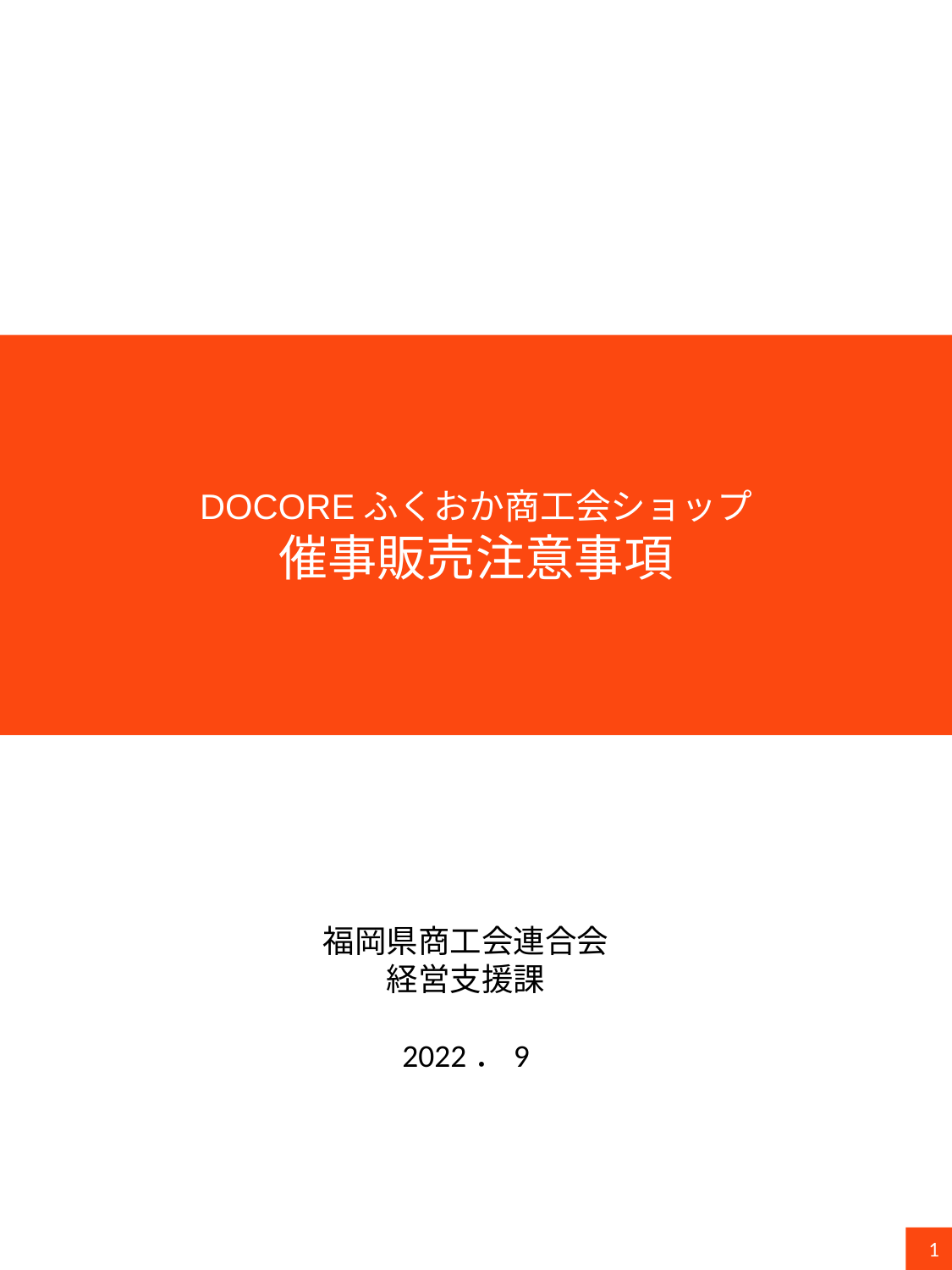

DOCOREふくおか商工会ショップ
催事販売注意事項
福岡県商工会連合会
経営支援課

2022．9
1